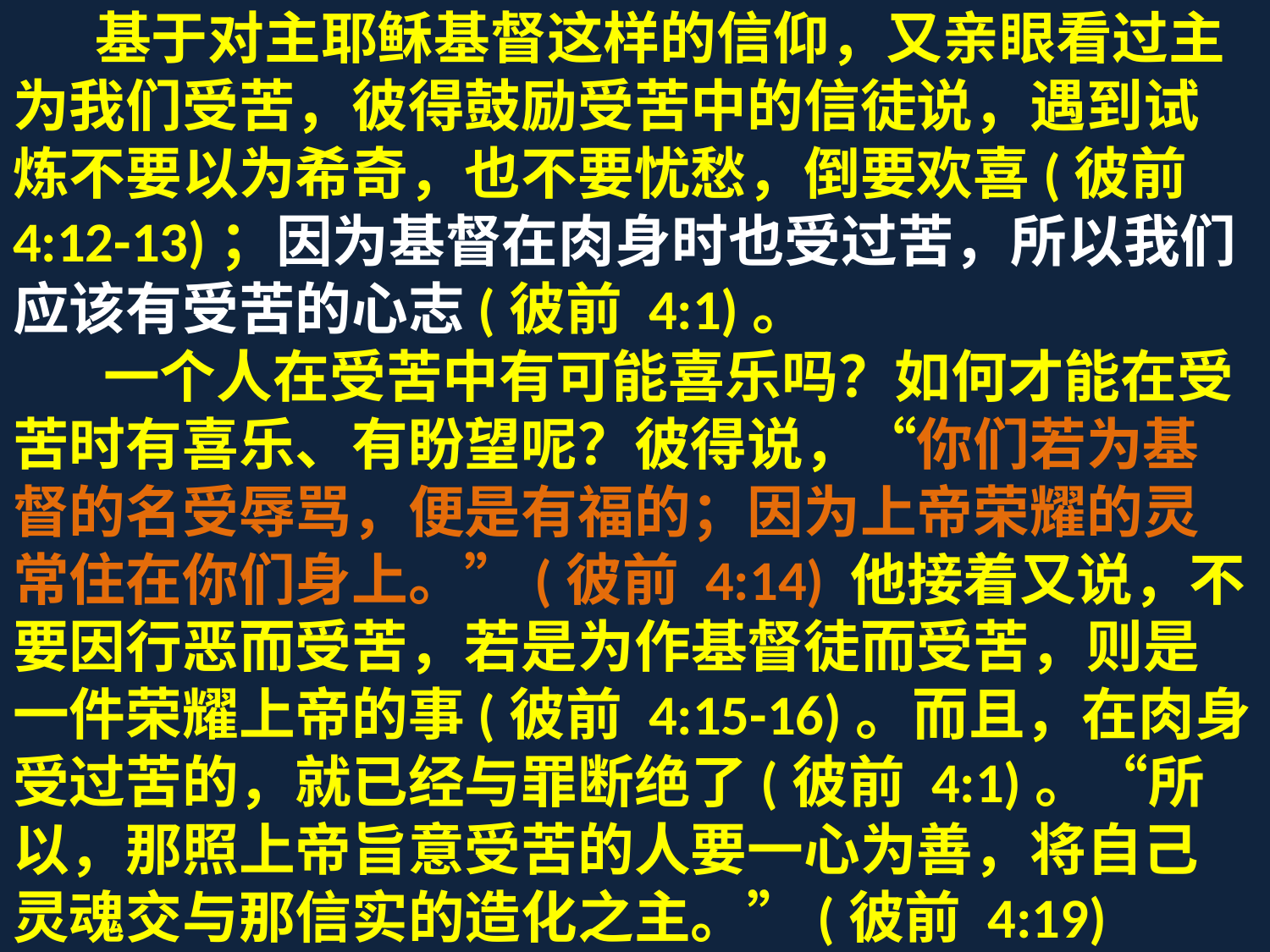

基于对主耶稣基督这样的信仰，又亲眼看过主为我们受苦，彼得鼓励受苦中的信徒说，遇到试炼不要以为希奇，也不要忧愁，倒要欢喜(彼前 4:12-13)；因为基督在肉身时也受过苦，所以我们应该有受苦的心志(彼前 4:1)。
      一个人在受苦中有可能喜乐吗？如何才能在受苦时有喜乐、有盼望呢？彼得说，“你们若为基督的名受辱骂，便是有福的；因为上帝荣耀的灵常住在你们身上。”(彼前 4:14) 他接着又说，不要因行恶而受苦，若是为作基督徒而受苦，则是一件荣耀上帝的事(彼前 4:15-16)。而且，在肉身受过苦的，就已经与罪断绝了(彼前 4:1)。“所以，那照上帝旨意受苦的人要一心为善，将自己灵魂交与那信实的造化之主。”(彼前 4:19)